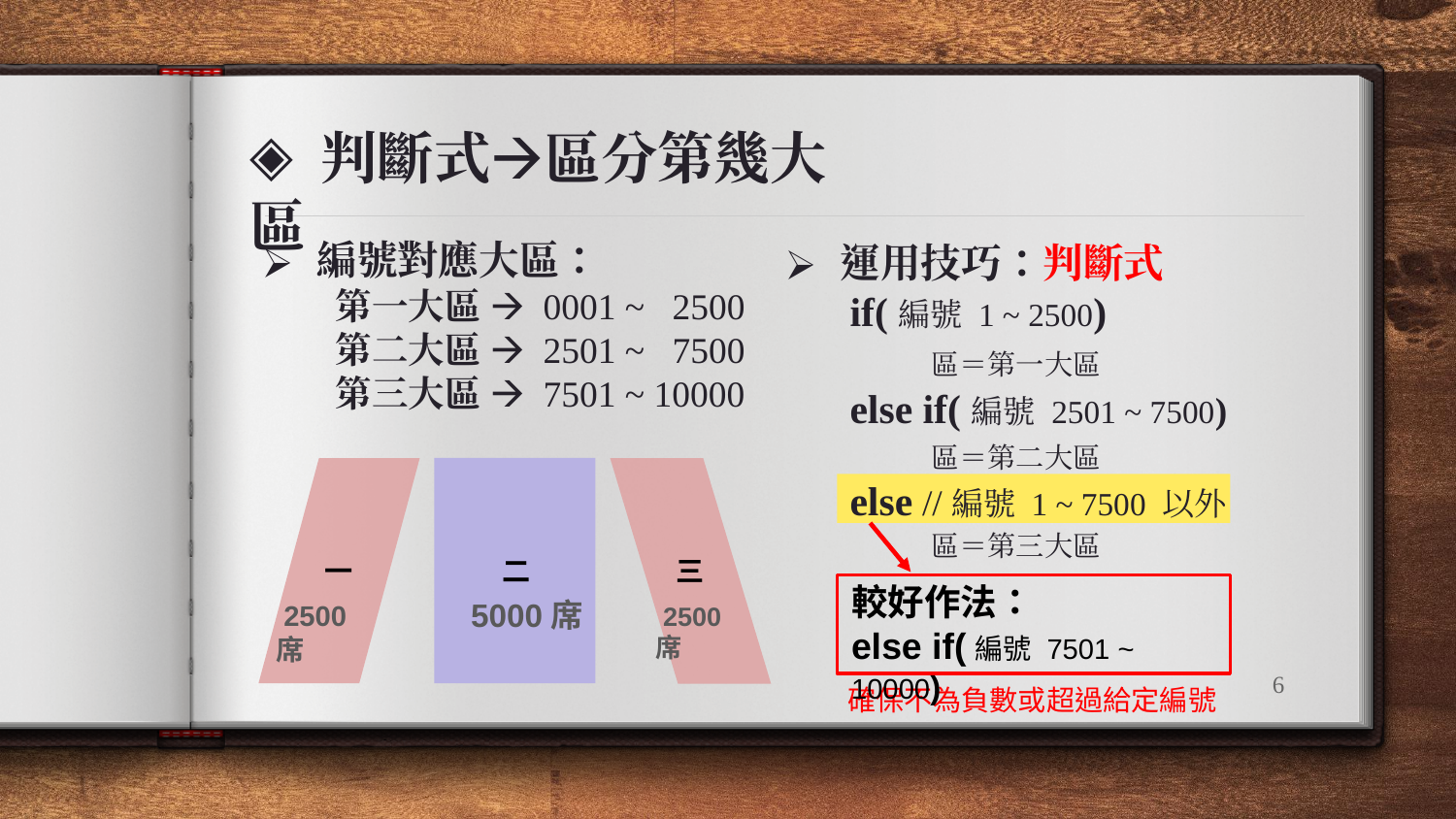

判斷式🡪區分第幾大區

編號對應大區：
       第一大區 🡪 0001 ~   2500
       第二大區 🡪 2501 ~   7500
       第三大區 🡪 7501 ~ 10000

運用技巧：判斷式
       if(編號 1 ~ 2500)
	區＝第一大區
       else if(編號 2501 ~ 7500)
	區＝第二大區
       else //編號 1 ~ 7500 以外
	區＝第三大區

一
三
二
 5000席
 2500席
 2500席

較好作法：
else if(編號 7501 ~ 10000)

6
確保不為負數或超過給定編號